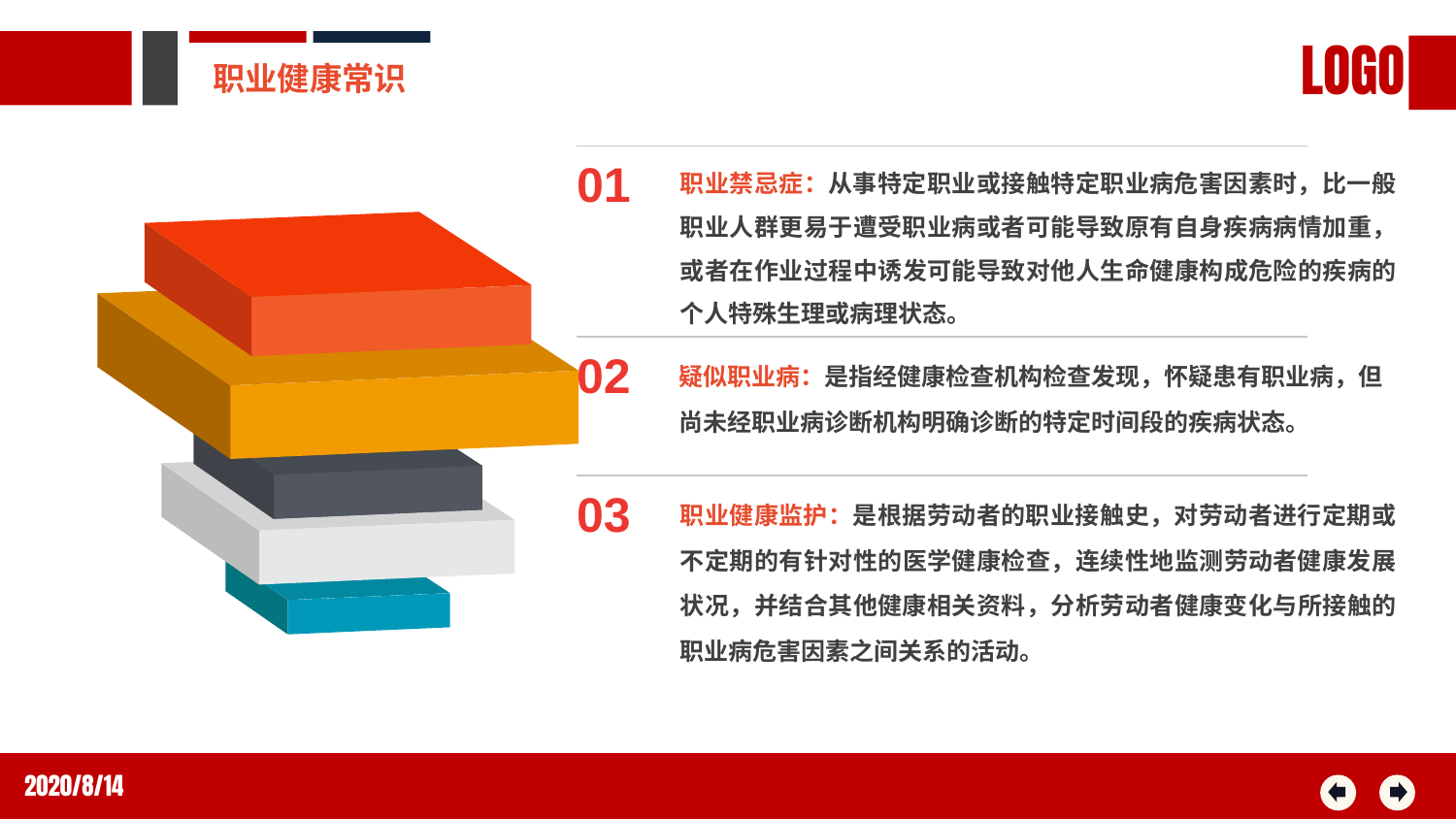

职业健康常识
01
职业禁忌症：从事特定职业或接触特定职业病危害因素时，比一般职业人群更易于遭受职业病或者可能导致原有自身疾病病情加重，或者在作业过程中诱发可能导致对他人生命健康构成危险的疾病的个人特殊生理或病理状态。

02
疑似职业病：是指经健康检查机构检查发现，怀疑患有职业病，但尚未经职业病诊断机构明确诊断的特定时间段的疾病状态。
03
职业健康监护：是根据劳动者的职业接触史，对劳动者进行定期或不定期的有针对性的医学健康检查，连续性地监测劳动者健康发展状况，并结合其他健康相关资料，分析劳动者健康变化与所接触的职业病危害因素之间关系的活动。
2020/8/14